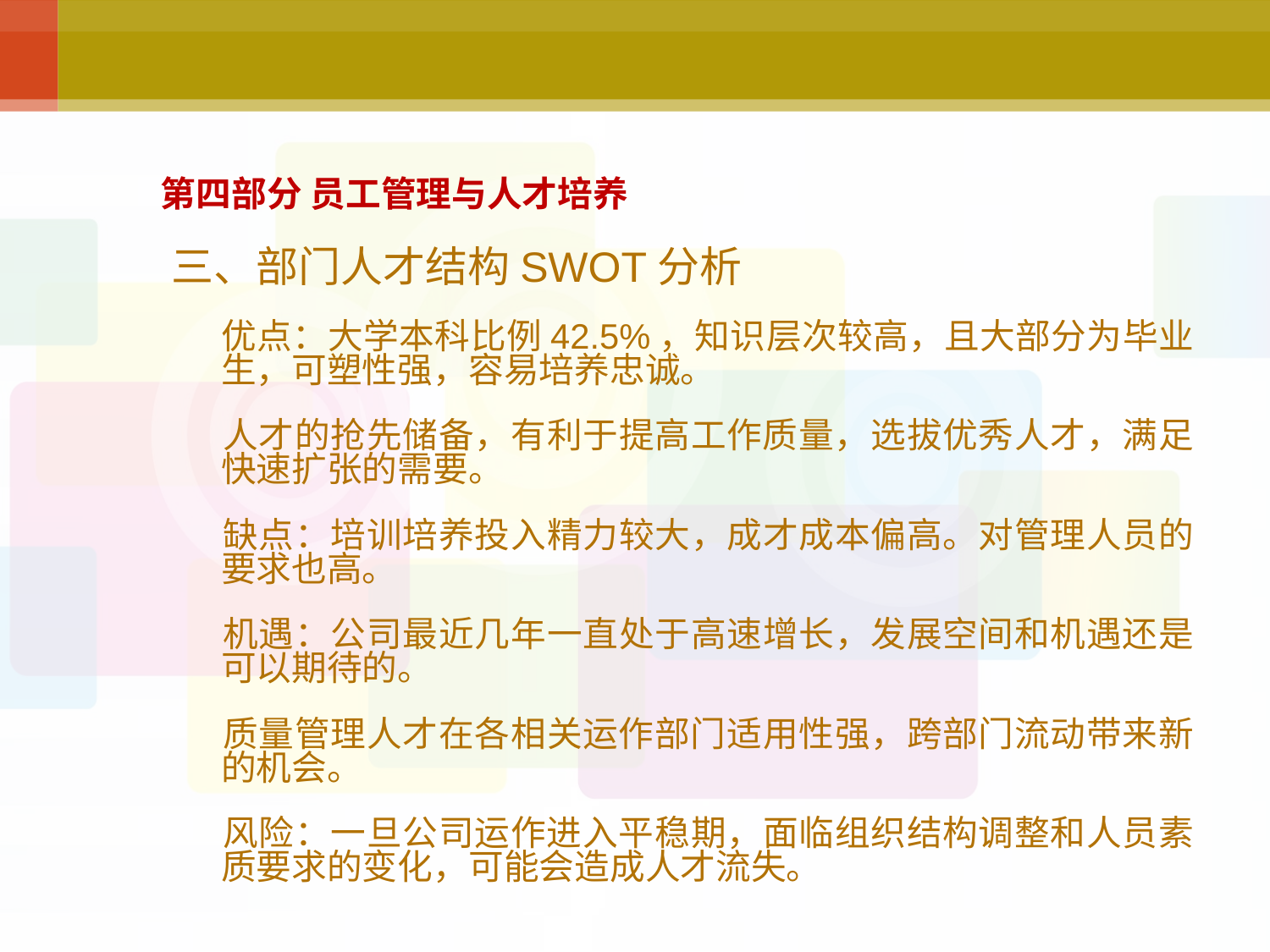

# 第四部分 员工管理与人才培养
三、部门人才结构SWOT分析
     优点：大学本科比例42.5%，知识层次较高，且大部分为毕业生，可塑性强，容易培养忠诚。
     人才的抢先储备，有利于提高工作质量，选拔优秀人才，满足快速扩张的需要。
     缺点：培训培养投入精力较大，成才成本偏高。对管理人员的要求也高。
     机遇：公司最近几年一直处于高速增长，发展空间和机遇还是可以期待的。
     质量管理人才在各相关运作部门适用性强，跨部门流动带来新的机会。
     风险：一旦公司运作进入平稳期，面临组织结构调整和人员素质要求的变化，可能会造成人才流失。